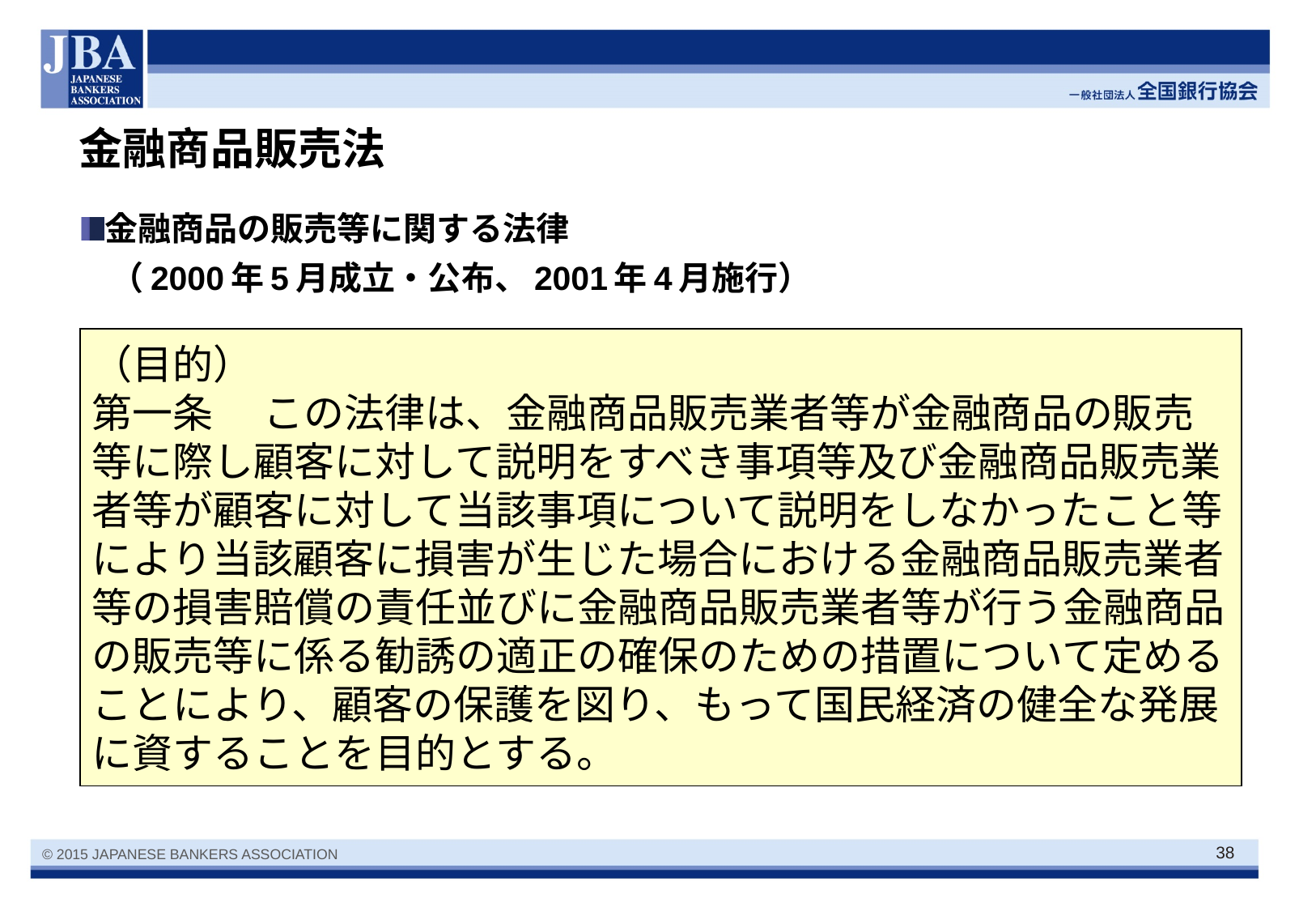

# 金融商品販売法
金融商品の販売等に関する法律
　（2000年5月成立・公布、2001年4月施行）
（目的）
第一条 　この法律は、金融商品販売業者等が金融商品の販売等に際し顧客に対して説明をすべき事項等及び金融商品販売業者等が顧客に対して当該事項について説明をしなかったこと等により当該顧客に損害が生じた場合における金融商品販売業者等の損害賠償の責任並びに金融商品販売業者等が行う金融商品の販売等に係る勧誘の適正の確保のための措置について定めることにより、顧客の保護を図り、もって国民経済の健全な発展に資することを目的とする。